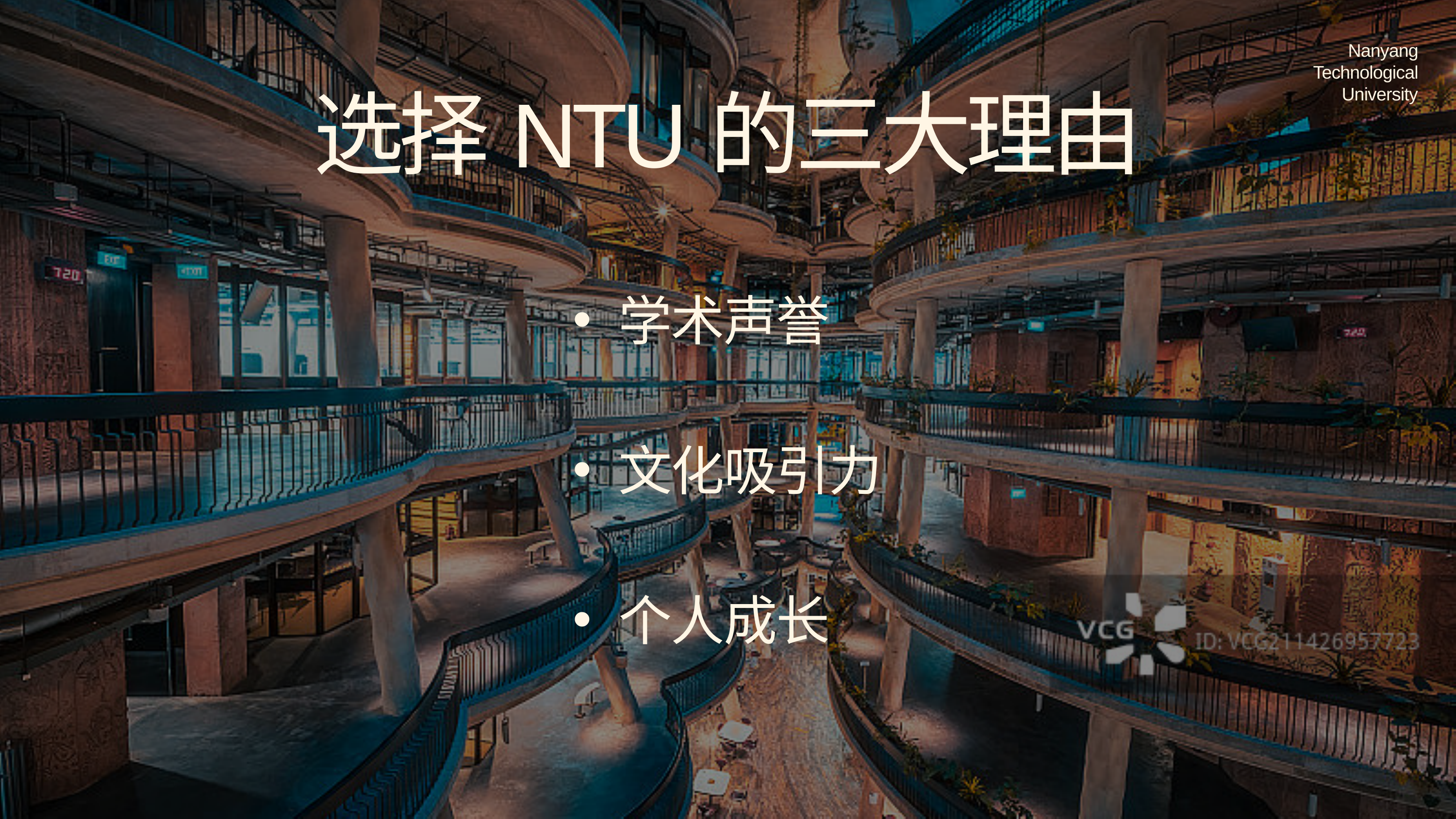

Nanyang Technological University
选择NTU的三大理由
学术声誉

文化吸引力

个人成长